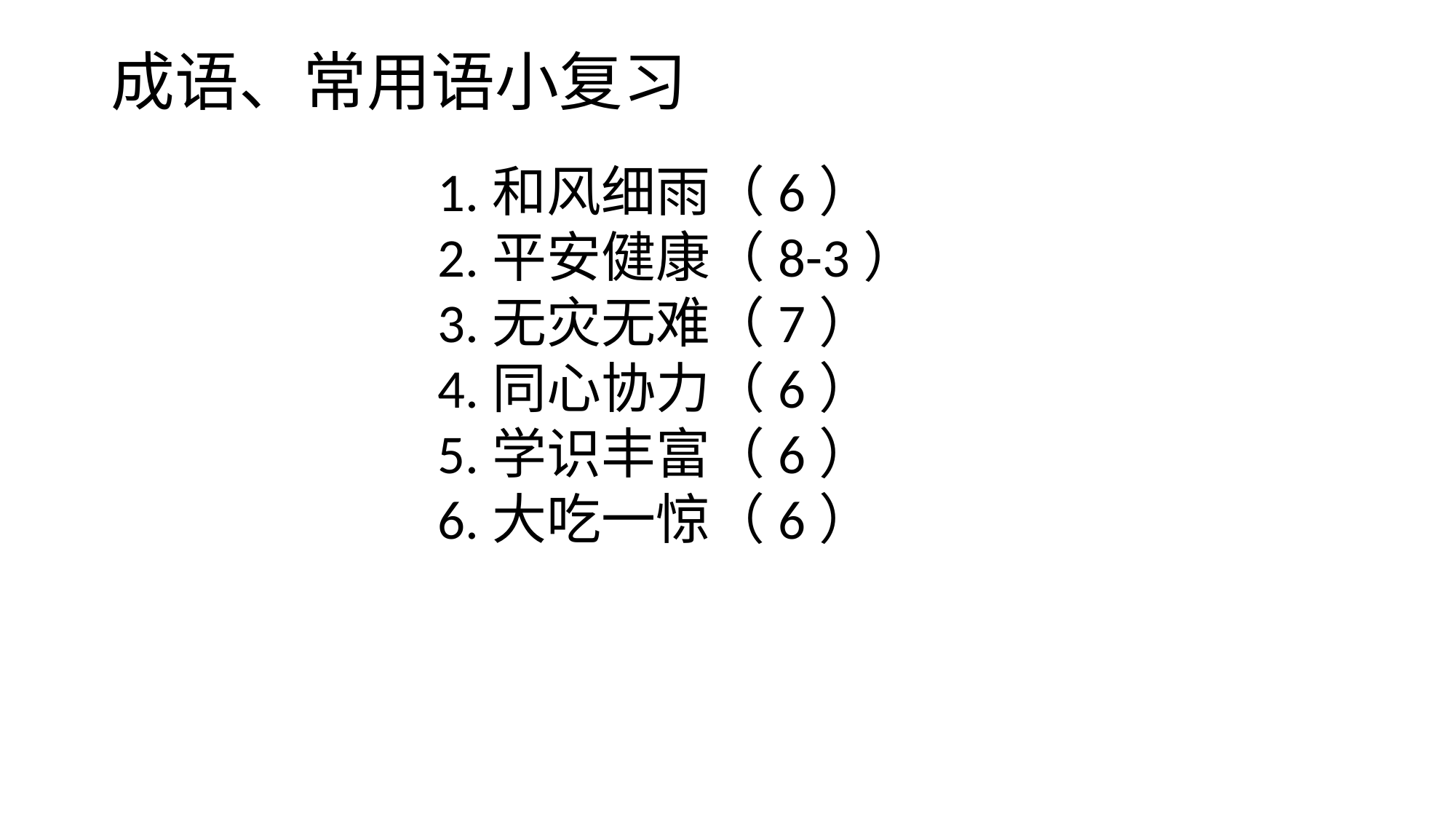

# 成语、常用语小复习
1.和风细雨（6）
2.平安健康（8-3）
3.无灾无难（7）
4.同心协力（6）
5.学识丰富（6）
6.大吃一惊（6）